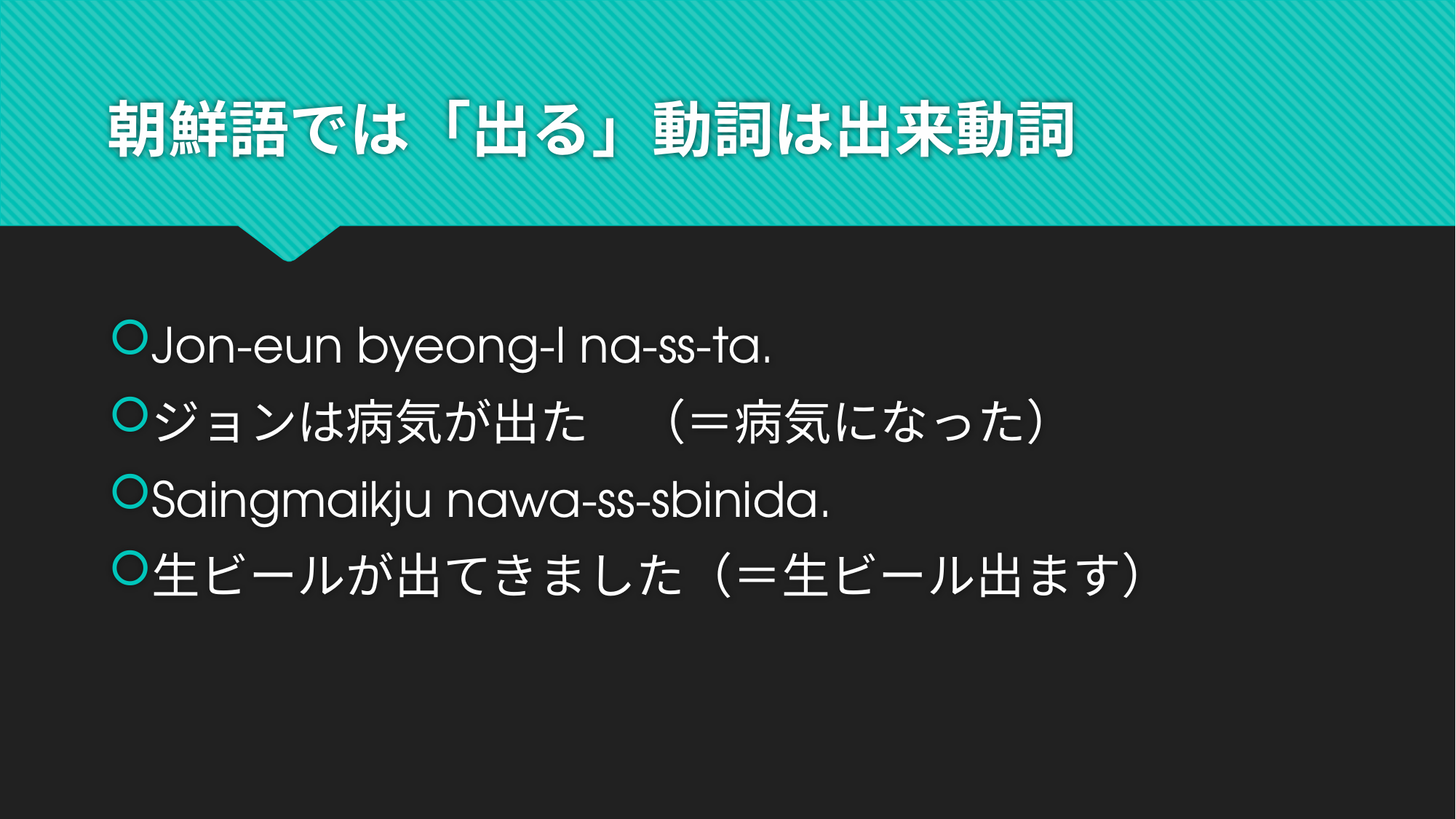

# 朝鮮語では「出る」動詞は出来動詞
Jon-eun byeong-I na-ss-ta.
ジョンは病気が出た　（＝病気になった）
Saingmaikju nawa-ss-sbinida.
生ビールが出てきました（＝生ビール出ます）